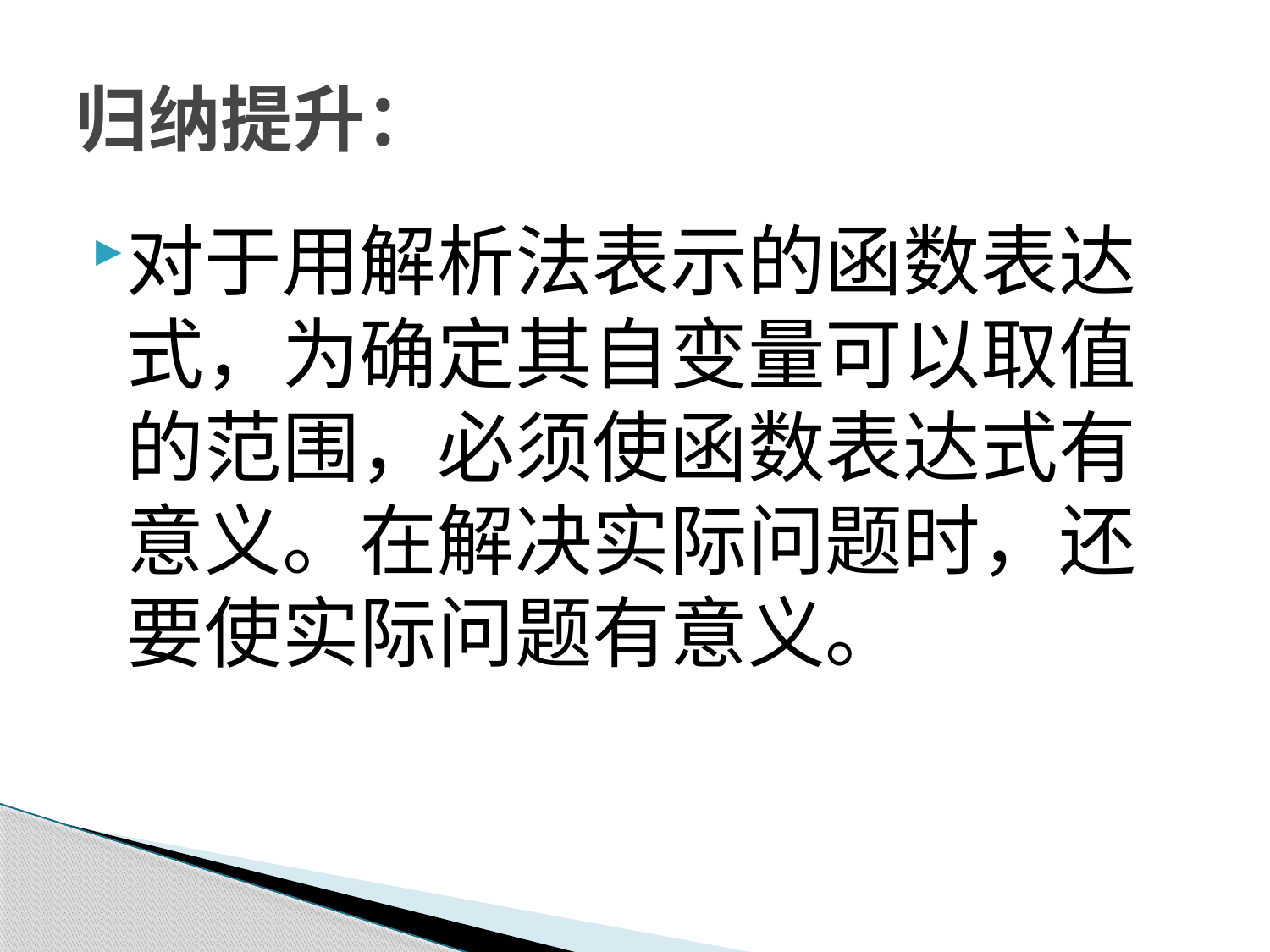

# 归纳提升：
对于用解析法表示的函数表达式，为确定其自变量可以取值的范围，必须使函数表达式有意义。在解决实际问题时，还要使实际问题有意义。